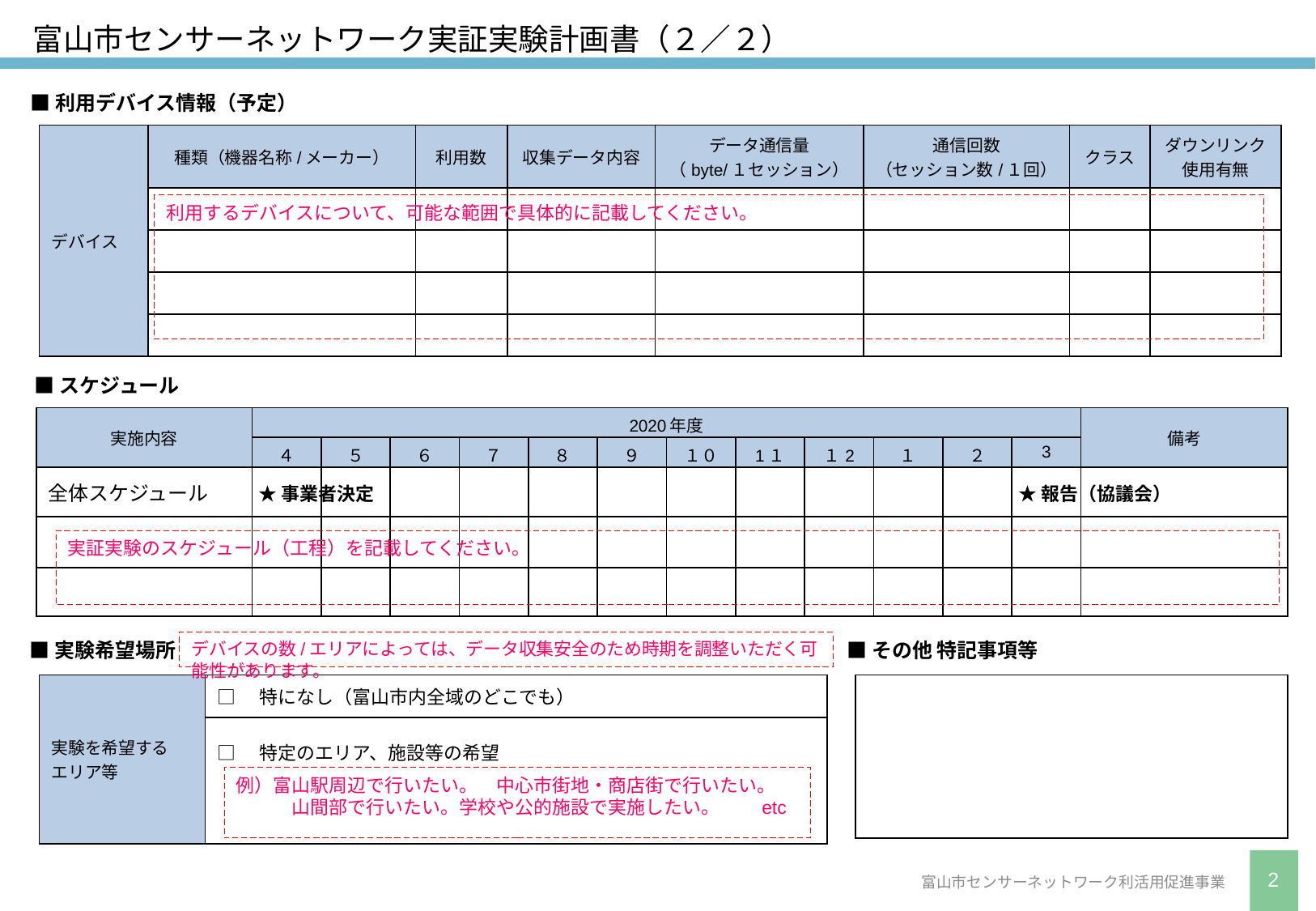

富山市センサーネットワーク実証実験計画書（２／２）
■利用デバイス情報（予定）
| デバイス | 種類（機器名称/メーカー） | 利用数 | 収集データ内容 | データ通信量 （byte/１セッション） | 通信回数 （セッション数/１回） | クラス | ダウンリンク 使用有無 |
| --- | --- | --- | --- | --- | --- | --- | --- |
|  |  |  |  |  |  |  |  |
|  |  |  |  |  |  |  |  |
|  |  |  |  |  |  |  |  |
|  |  |  |  |  |  |  |  |
利用するデバイスについて、可能な範囲で具体的に記載してください。
■スケジュール
| 実施内容 | 2020年度 |  |  |  |  |  |  |  |  |  |  |  | 備考 |
| --- | --- | --- | --- | --- | --- | --- | --- | --- | --- | --- | --- | --- | --- |
|  | ４ | ５ | ６ | ７ | ８ | ９ | １０ | 1１ | １2 | １ | ２ | 3 |  |
| 全体スケジュール |  |  |  |  |  |  |  |  |  |  |  |  |  |
|  |  |  |  |  |  |  |  |  |  |  |  |  |  |
|  |  |  |  |  |  |  |  |  |  |  |  |  |  |
★事業者決定
★報告（協議会）
実証実験のスケジュール（工程）を記載してください。
■実験希望場所
■その他 特記事項等
デバイスの数/エリアによっては、データ収集安全のため時期を調整いただく可能性があります。
| 実験を希望する エリア等 | □　特になし（富山市内全域のどこでも） |
| --- | --- |
|  | □　特定のエリア、施設等の希望 |
|  |
| --- |
例）富山駅周辺で行いたい。　中心市街地・商店街で行いたい。
　　　山間部で行いたい。学校や公的施設で実施したい。　　etc
2
富山市センサーネットワーク利活用促進事業